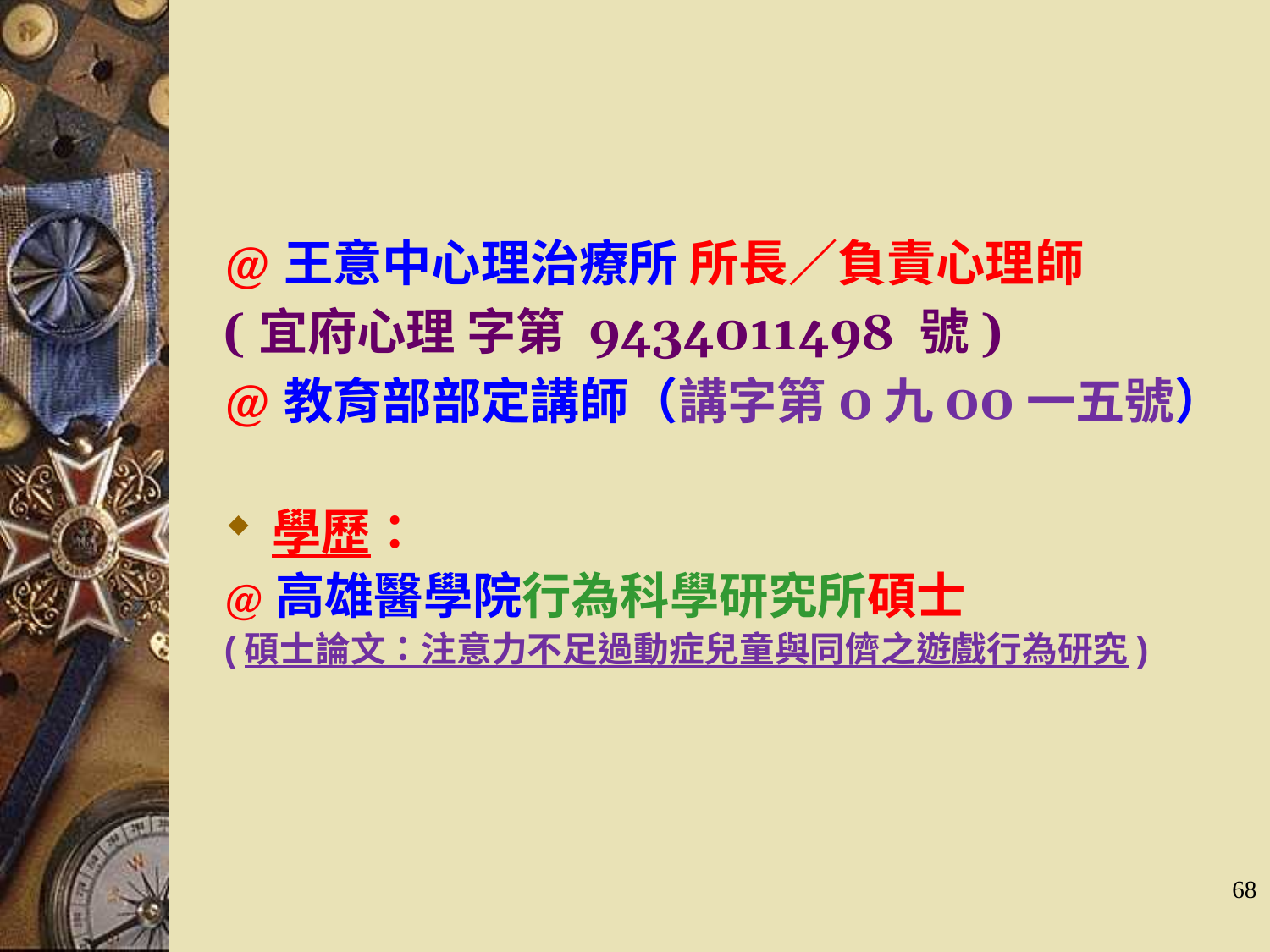

#

@王意中心理治療所 所長／負責心理師
(宜府心理 字第 9434011498 號)
@教育部部定講師（講字第0九00一五號）

學歷：
@高雄醫學院行為科學研究所碩士
(碩士論文：注意力不足過動症兒童與同儕之遊戲行為研究)

68